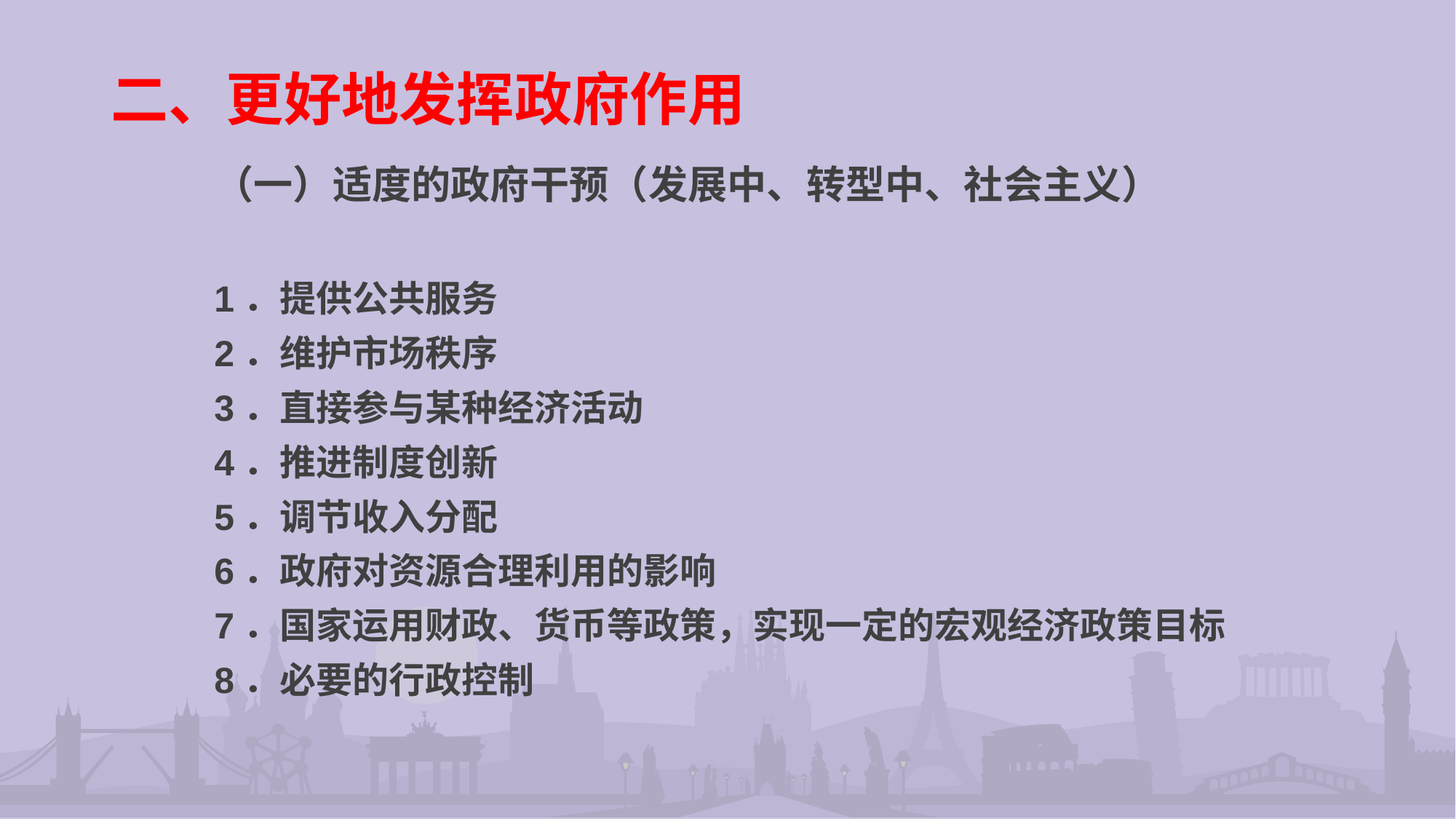

# 二、更好地发挥政府作用
（一）适度的政府干预（发展中、转型中、社会主义）

1．提供公共服务
2．维护市场秩序
3．直接参与某种经济活动
4．推进制度创新
5．调节收入分配
6．政府对资源合理利用的影响
7．国家运用财政、货币等政策，实现一定的宏观经济政策目标
8．必要的行政控制